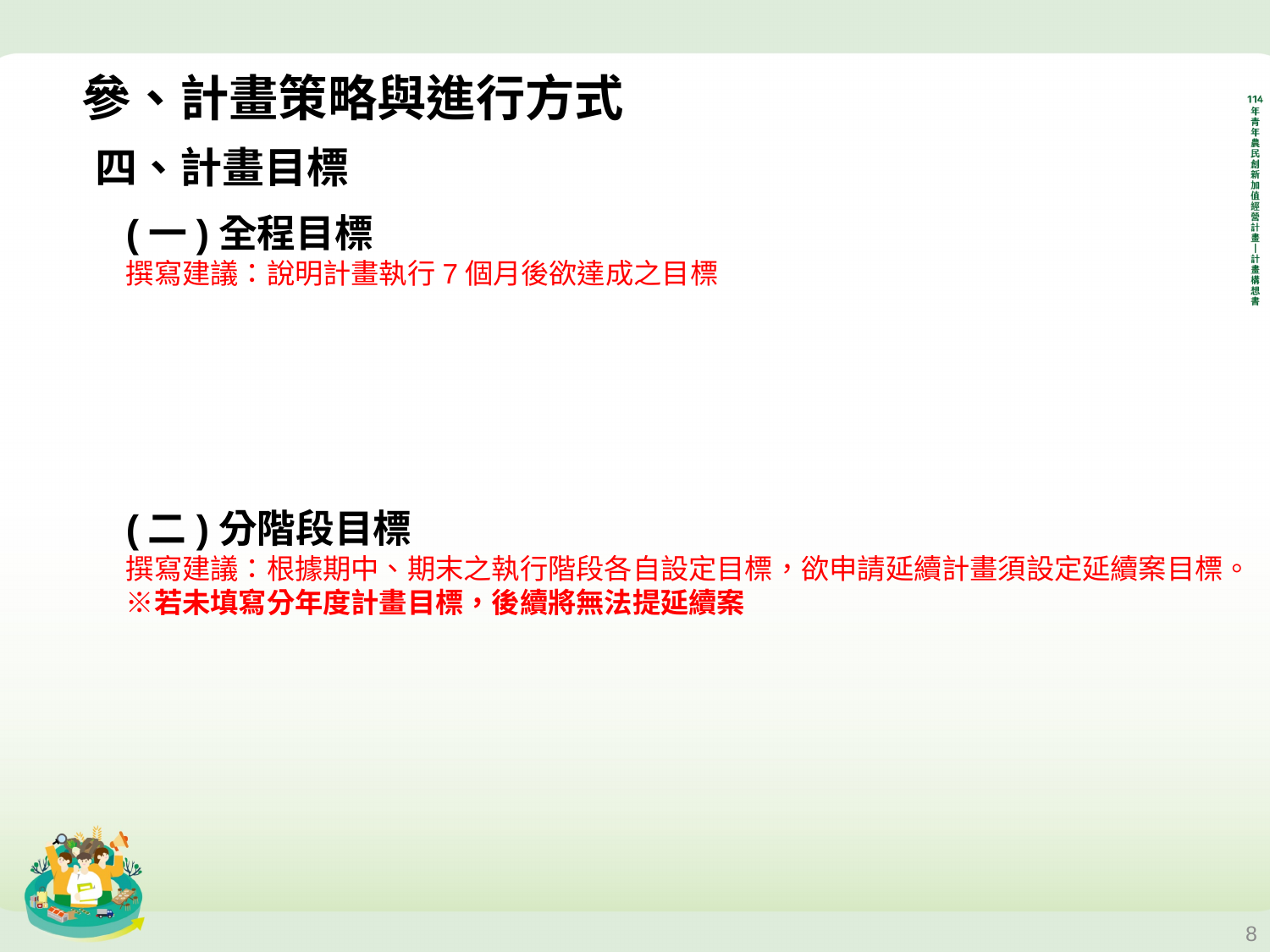

參、計畫策略與進行方式
四、計畫目標
(一)全程目標
撰寫建議：說明計畫執行7個月後欲達成之目標
(二)分階段目標
撰寫建議：根據期中、期末之執行階段各自設定目標，欲申請延續計畫須設定延續案目標。※若未填寫分年度計畫目標，後續將無法提延續案
8